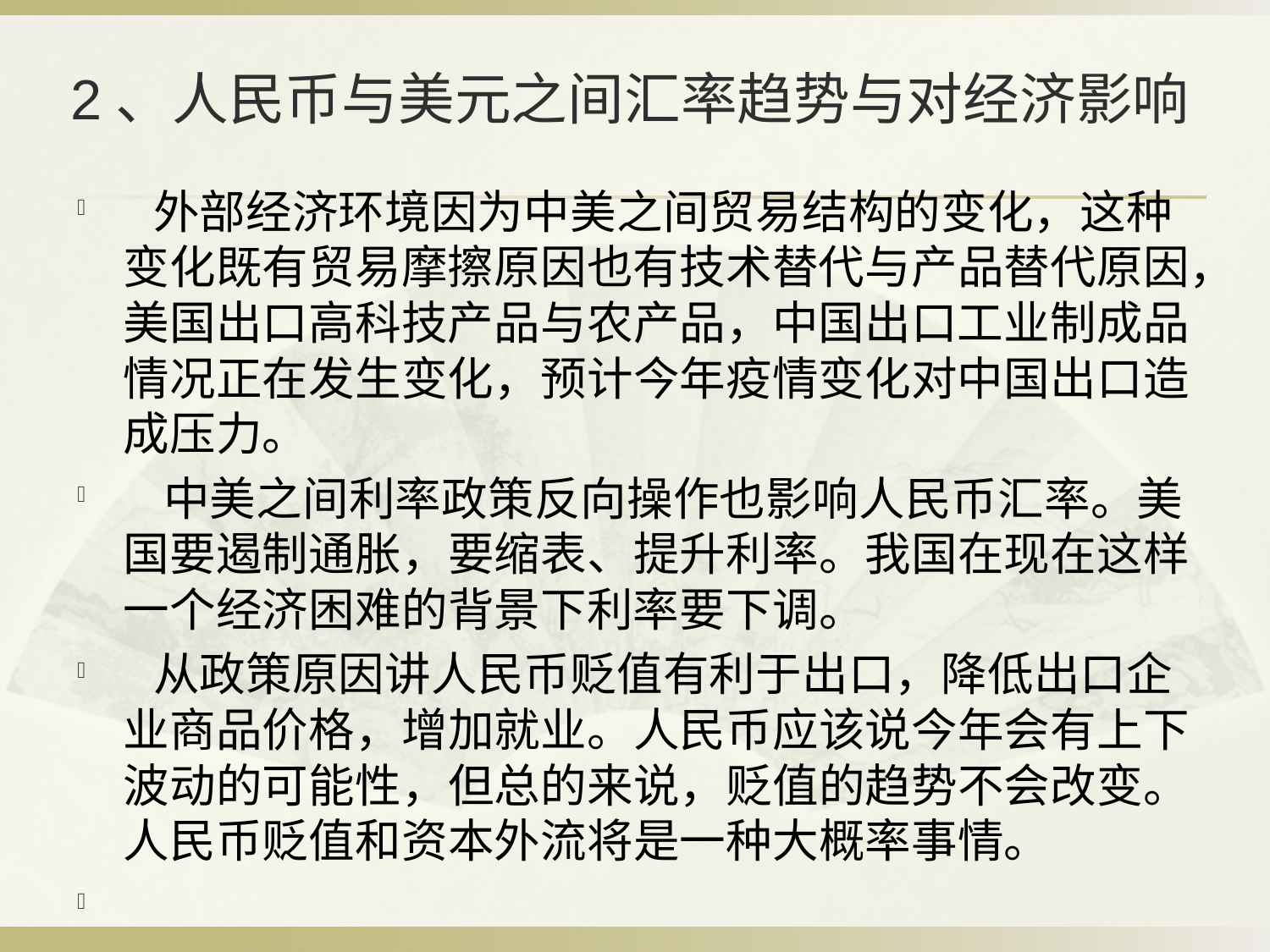

# 2、人民币与美元之间汇率趋势与对经济影响
  外部经济环境因为中美之间贸易结构的变化，这种变化既有贸易摩擦原因也有技术替代与产品替代原因，美国出口高科技产品与农产品，中国出口工业制成品情况正在发生变化，预计今年疫情变化对中国出口造成压力。
   中美之间利率政策反向操作也影响人民币汇率。美国要遏制通胀，要缩表、提升利率。我国在现在这样一个经济困难的背景下利率要下调。
  从政策原因讲人民币贬值有利于出口，降低出口企业商品价格，增加就业。人民币应该说今年会有上下波动的可能性，但总的来说，贬值的趋势不会改变。人民币贬值和资本外流将是一种大概率事情。